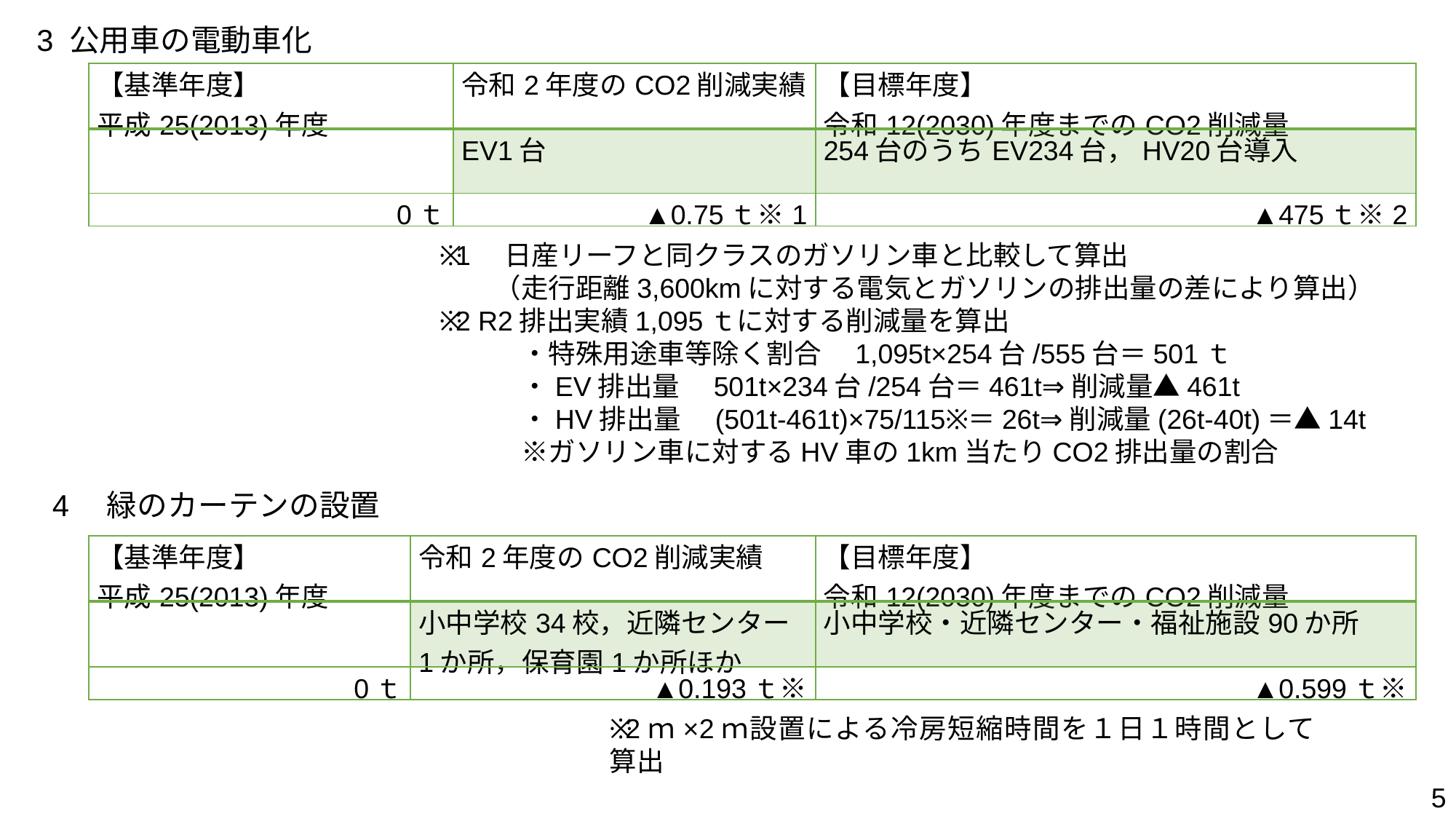

3 公用車の電動車化
| 【基準年度】 平成25(2013)年度 | 令和2年度のCO2削減実績 | 【目標年度】 令和12(2030)年度までのCO2削減量 |
| --- | --- | --- |
|  | EV1台 | 254台のうちEV234台，HV20台導入 |
| 0ｔ | ▲0.75ｔ※1 | ▲475ｔ※2 |
※1　日産リーフと同クラスのガソリン車と比較して算出
　　（走行距離3,600kmに対する電気とガソリンの排出量の差により算出）
※2 R2排出実績1,095ｔに対する削減量を算出
　　　・特殊用途車等除く割合　1,095t×254台/555台＝501ｔ
　　　・EV排出量　501t×234台/254台＝461t⇒削減量▲461t
　　　・HV排出量　(501t-461t)×75/115※＝26t⇒削減量(26t-40t)＝▲14t
　　　※ガソリン車に対するHV車の1km当たりCO2排出量の割合

4　緑のカーテンの設置
| 【基準年度】 平成25(2013)年度 | 令和2年度のCO2削減実績 | 【目標年度】 令和12(2030)年度までのCO2削減量 |
| --- | --- | --- |
|  | 小中学校34校，近隣センター1か所，保育園1か所ほか | 小中学校・近隣センター・福祉施設90か所 |
| 0ｔ | ▲0.193ｔ※ | ▲0.599ｔ※ |
※2ｍ×2ｍ設置による冷房短縮時間を１日１時間として算出
5